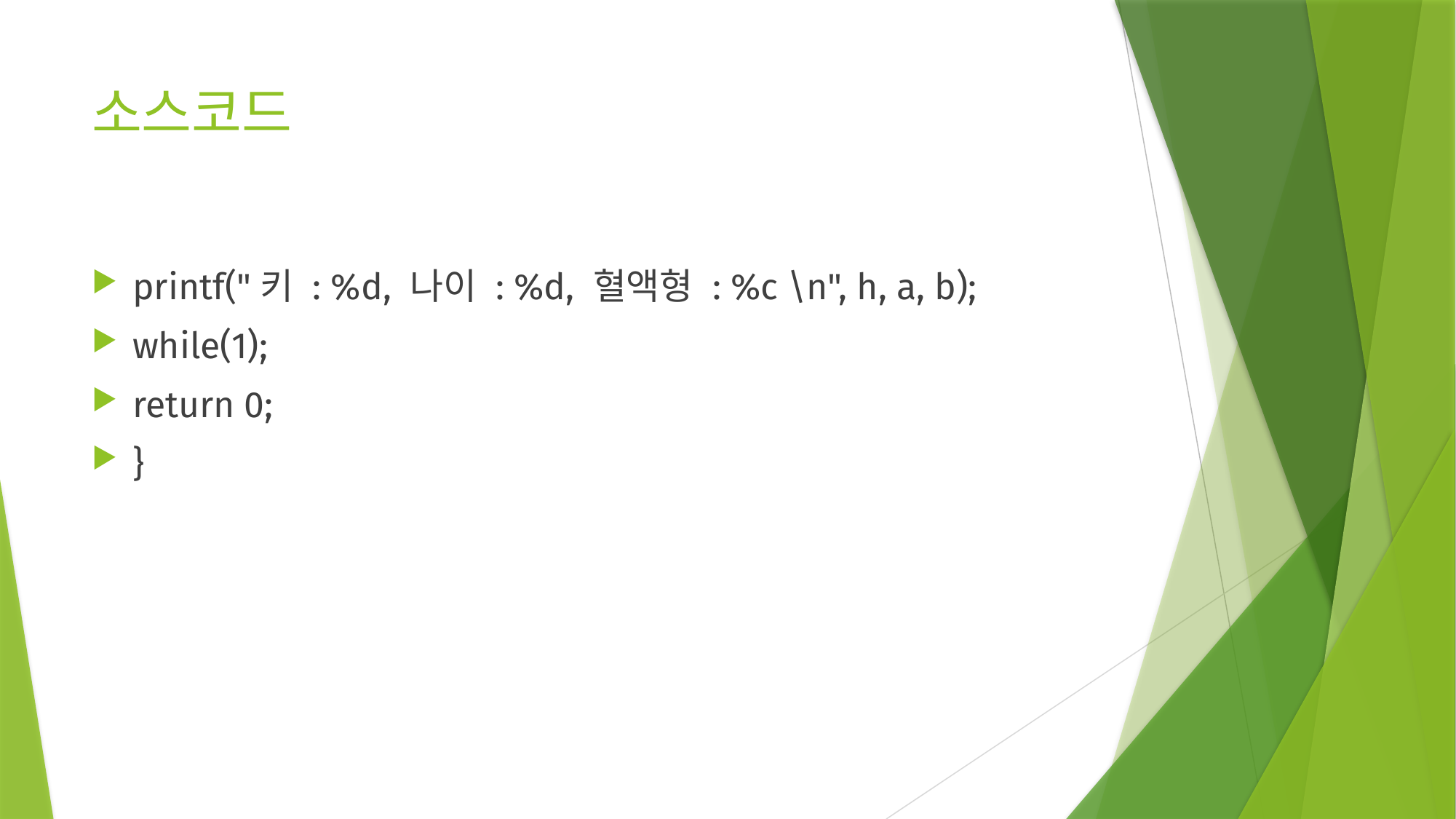

# 소스코드
printf("키 : %d, 나이 : %d, 혈액형 : %c \n", h, a, b);
while(1);
return 0;
}